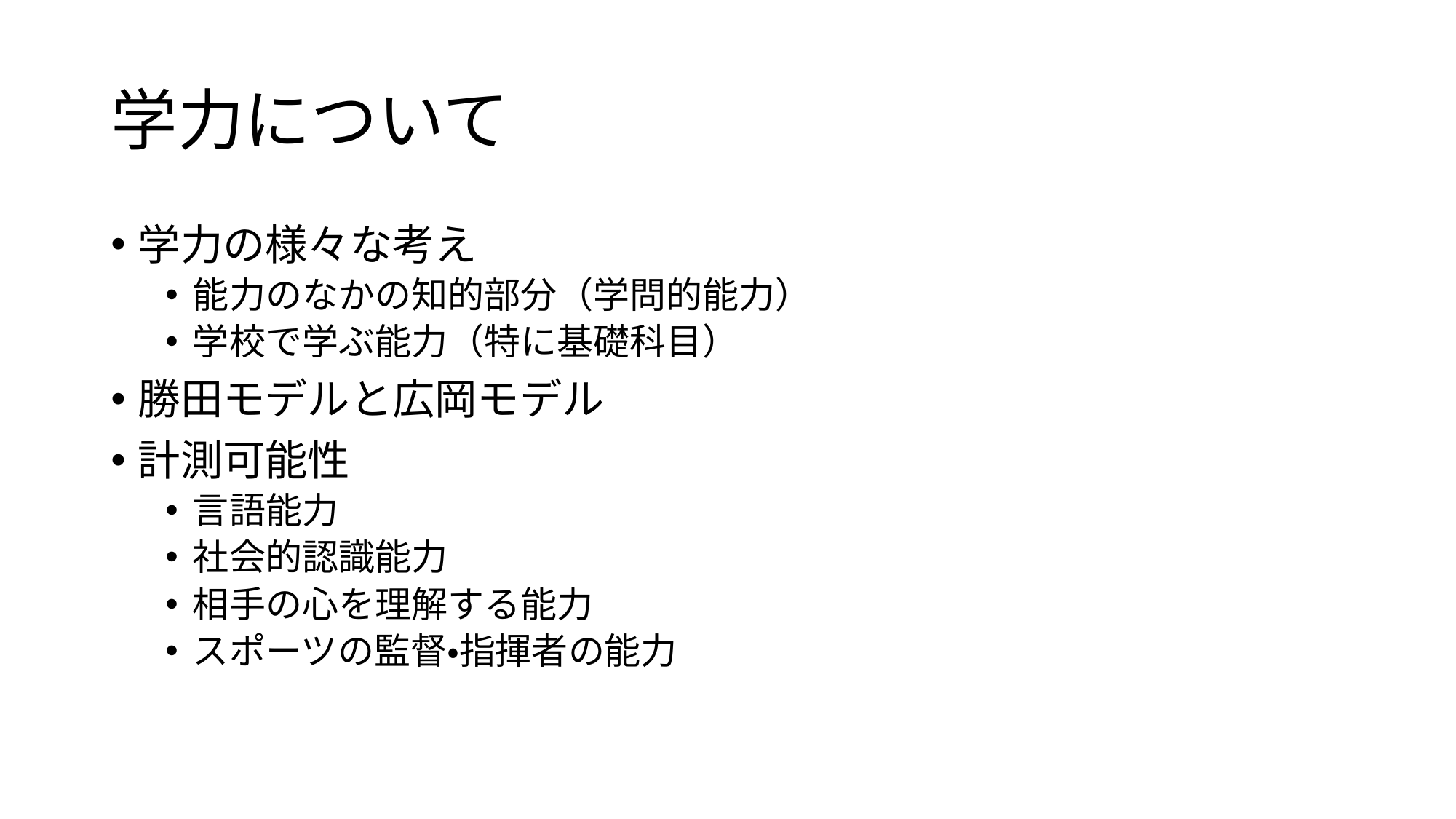

# 学力について
学力の様々な考え
能力のなかの知的部分（学問的能力）
学校で学ぶ能力（特に基礎科目）
勝田モデルと広岡モデル
計測可能性
言語能力
社会的認識能力
相手の心を理解する能力
スポーツの監督・指揮者の能力